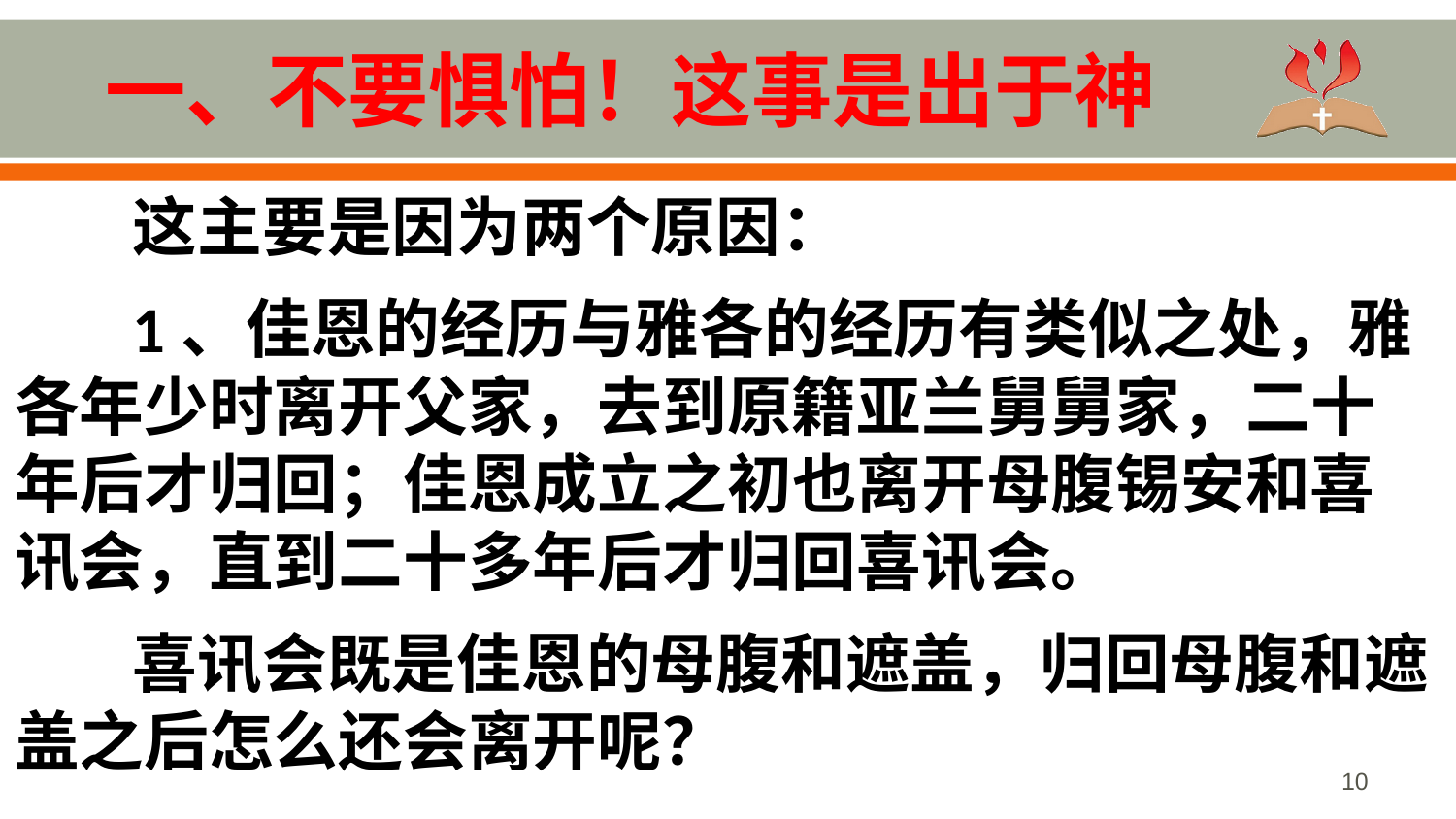

# 一、不要惧怕！这事是出于神
这主要是因为两个原因：
1、佳恩的经历与雅各的经历有类似之处，雅各年少时离开父家，去到原籍亚兰舅舅家，二十年后才归回；佳恩成立之初也离开母腹锡安和喜讯会，直到二十多年后才归回喜讯会。
喜讯会既是佳恩的母腹和遮盖，归回母腹和遮盖之后怎么还会离开呢？

10